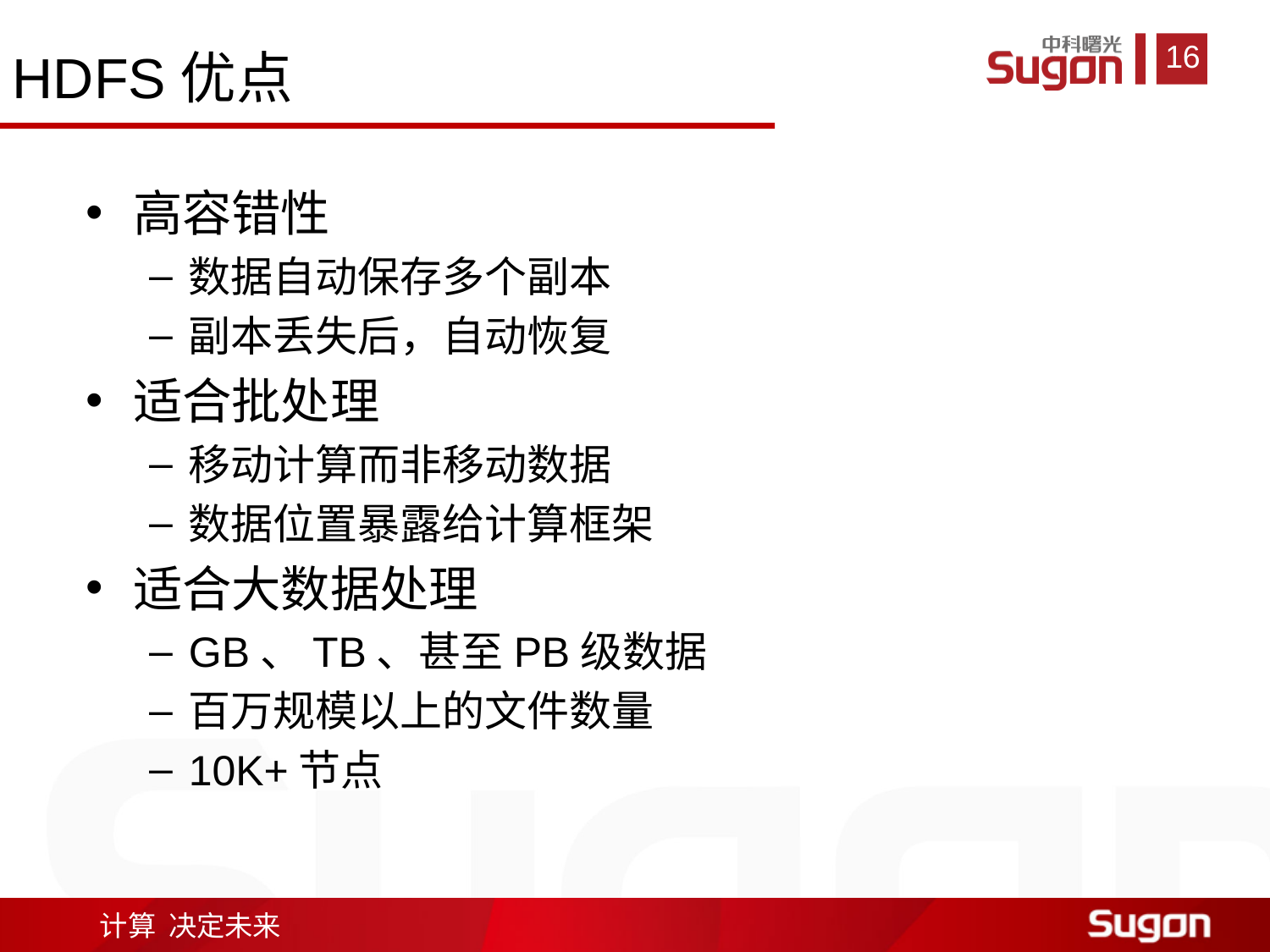

HDFS优点
高容错性
数据自动保存多个副本
副本丢失后，自动恢复
适合批处理
移动计算而非移动数据
数据位置暴露给计算框架
适合大数据处理
GB、TB、甚至PB级数据
百万规模以上的文件数量
10K+节点